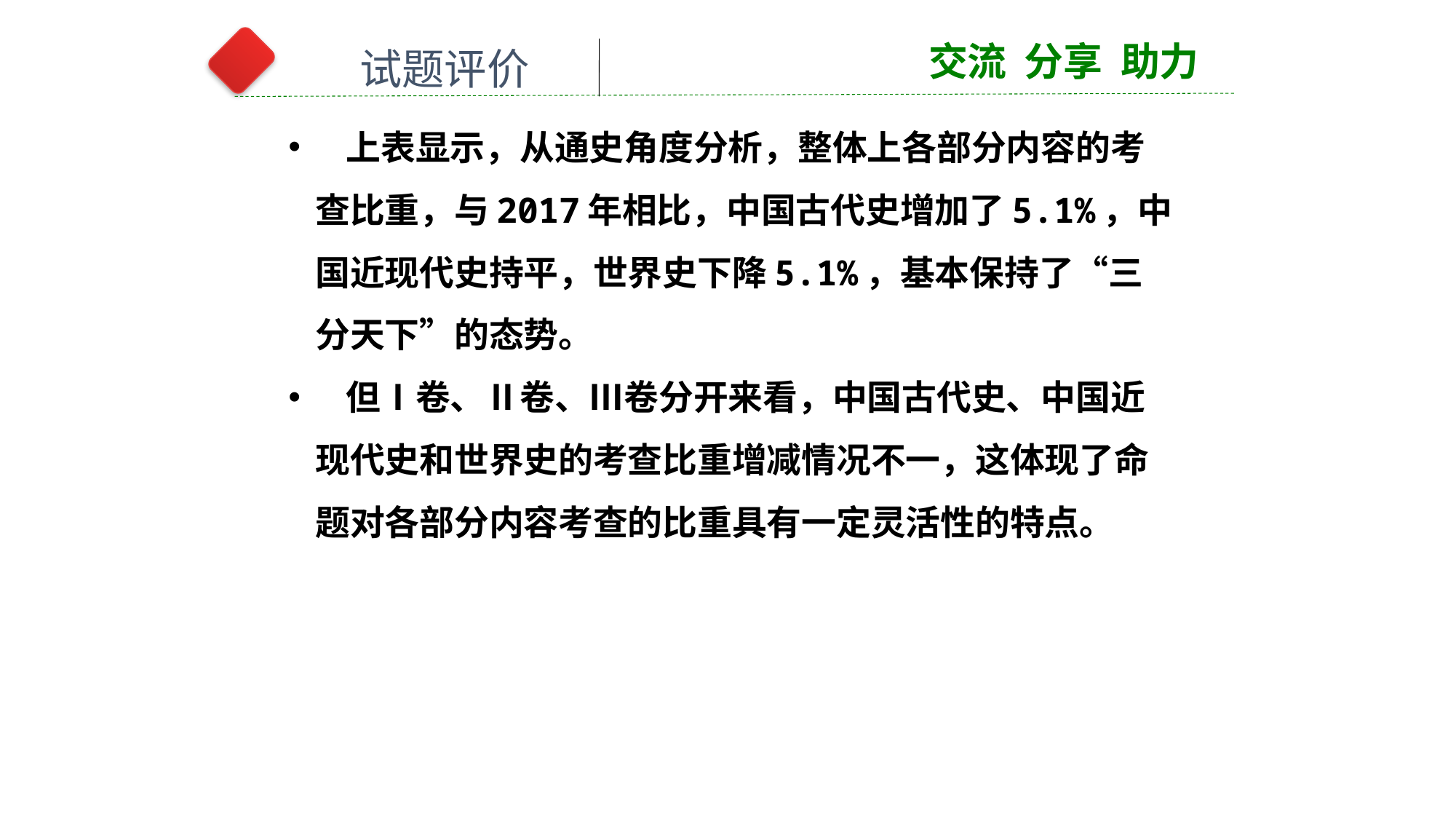

交流  分享  助力

试题评价
   上表显示，从通史角度分析，整体上各部分内容的考查比重，与2017年相比，中国古代史增加了5.1%，中国近现代史持平，世界史下降5.1%，基本保持了“三分天下”的态势。
   但Ⅰ卷、Ⅱ卷、Ⅲ卷分开来看，中国古代史、中国近现代史和世界史的考查比重增减情况不一，这体现了命题对各部分内容考查的比重具有一定灵活性的特点。